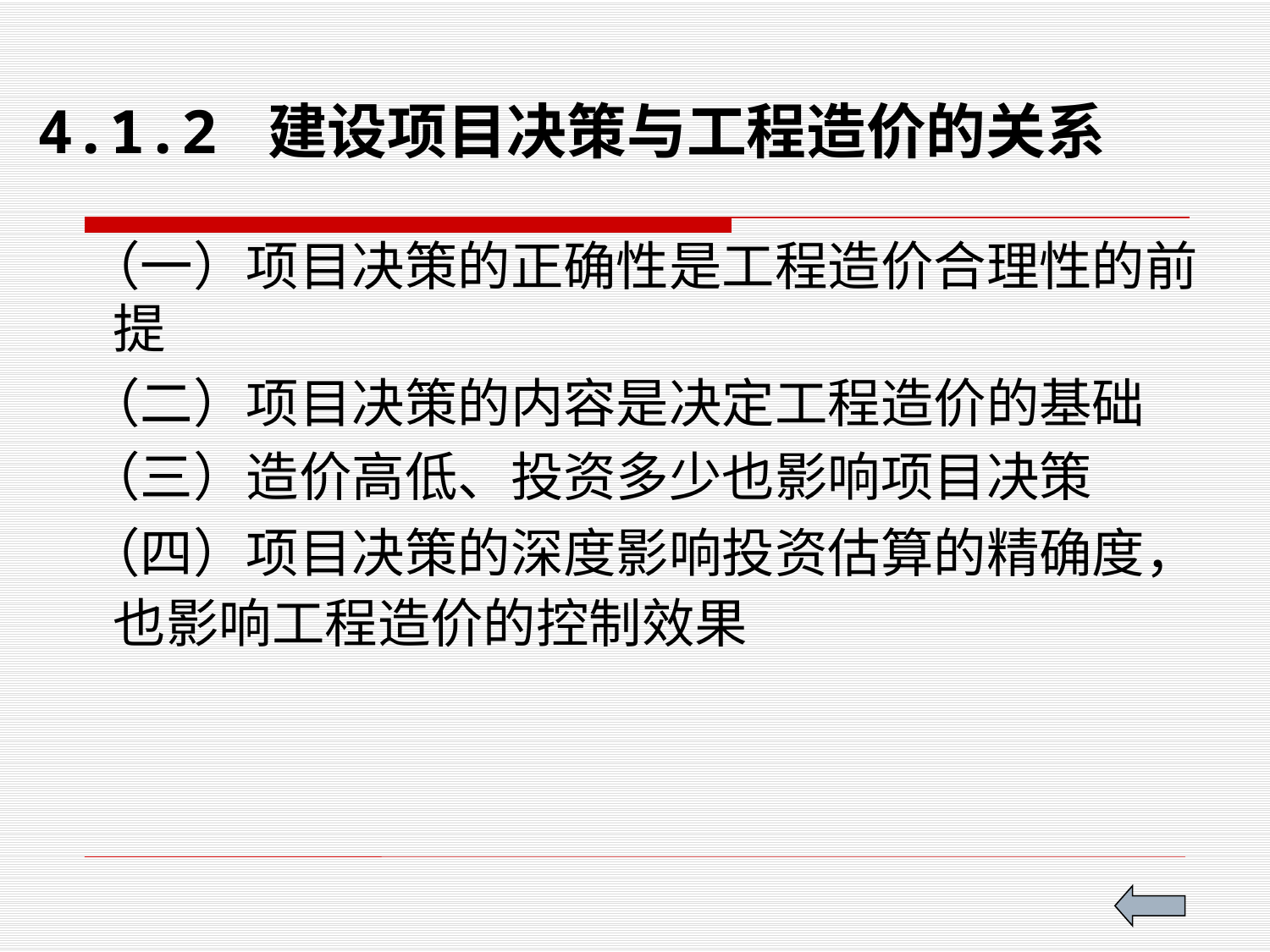

# 4.1.2 建设项目决策与工程造价的关系
（一）项目决策的正确性是工程造价合理性的前提
（二）项目决策的内容是决定工程造价的基础
（三）造价高低、投资多少也影响项目决策
（四）项目决策的深度影响投资估算的精确度，也影响工程造价的控制效果